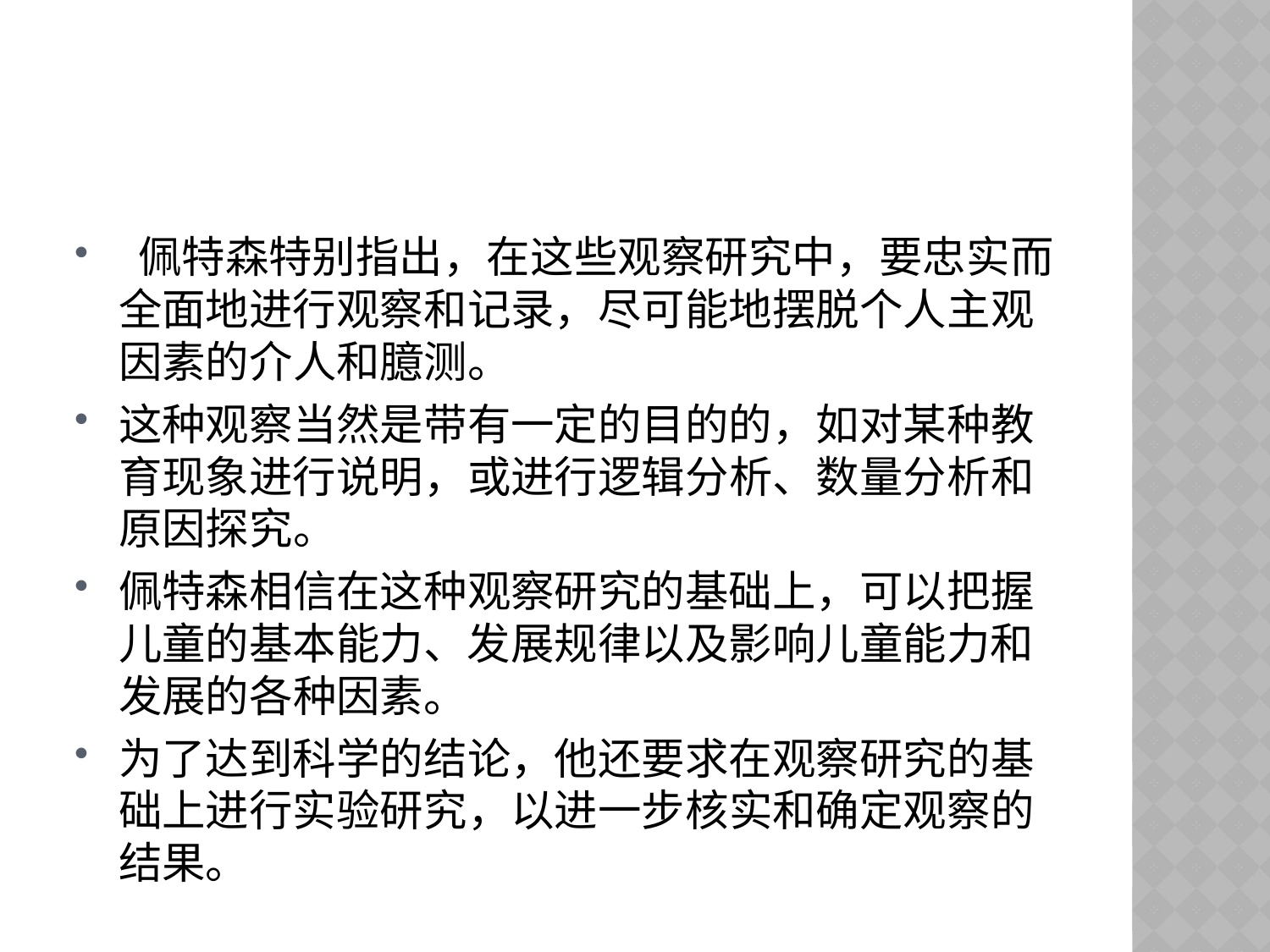

#
 佩特森特别指出，在这些观察研究中，要忠实而全面地进行观察和记录，尽可能地摆脱个人主观因素的介人和臆测。
这种观察当然是带有一定的目的的，如对某种教育现象进行说明，或进行逻辑分析、数量分析和原因探究。
佩特森相信在这种观察研究的基础上，可以把握儿童的基本能力、发展规律以及影响儿童能力和发展的各种因素。
为了达到科学的结论，他还要求在观察研究的基础上进行实验研究，以进一步核实和确定观察的结果。